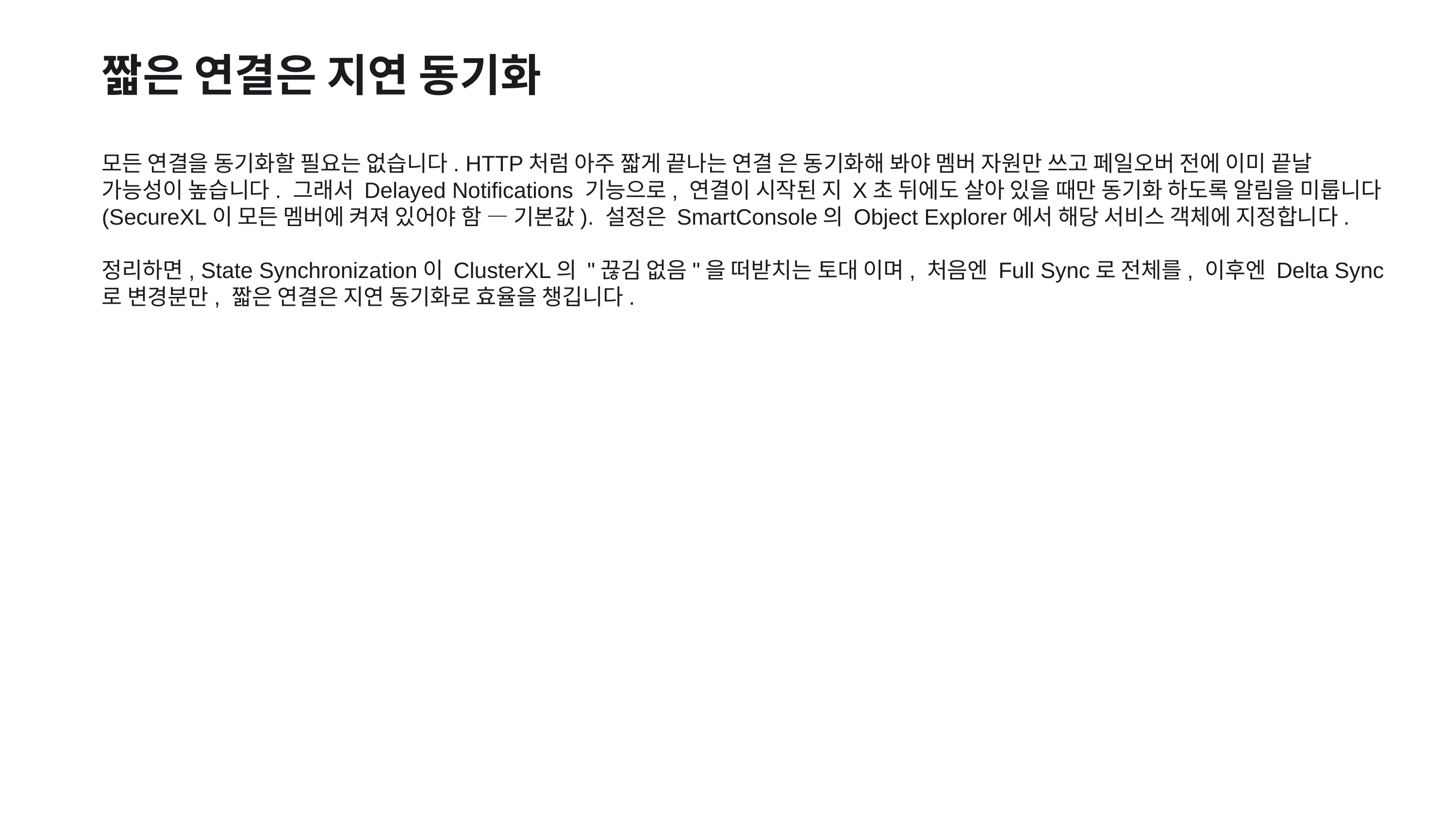

짧은 연결은 지연 동기화
모든 연결을 동기화할 필요는 없습니다. HTTP처럼 아주 짧게 끝나는 연결 은 동기화해 봐야 멤버 자원만 쓰고 페일오버 전에 이미 끝날 가능성이 높습니다. 그래서 Delayed Notifications 기능으로, 연결이 시작된 지 X초 뒤에도 살아 있을 때만 동기화 하도록 알림을 미룹니다(SecureXL이 모든 멤버에 켜져 있어야 함 — 기본값). 설정은 SmartConsole의 Object Explorer에서 해당 서비스 객체에 지정합니다.

정리하면, State Synchronization이 ClusterXL의 "끊김 없음"을 떠받치는 토대 이며, 처음엔 Full Sync로 전체를, 이후엔 Delta Sync로 변경분만, 짧은 연결은 지연 동기화로 효율을 챙깁니다.